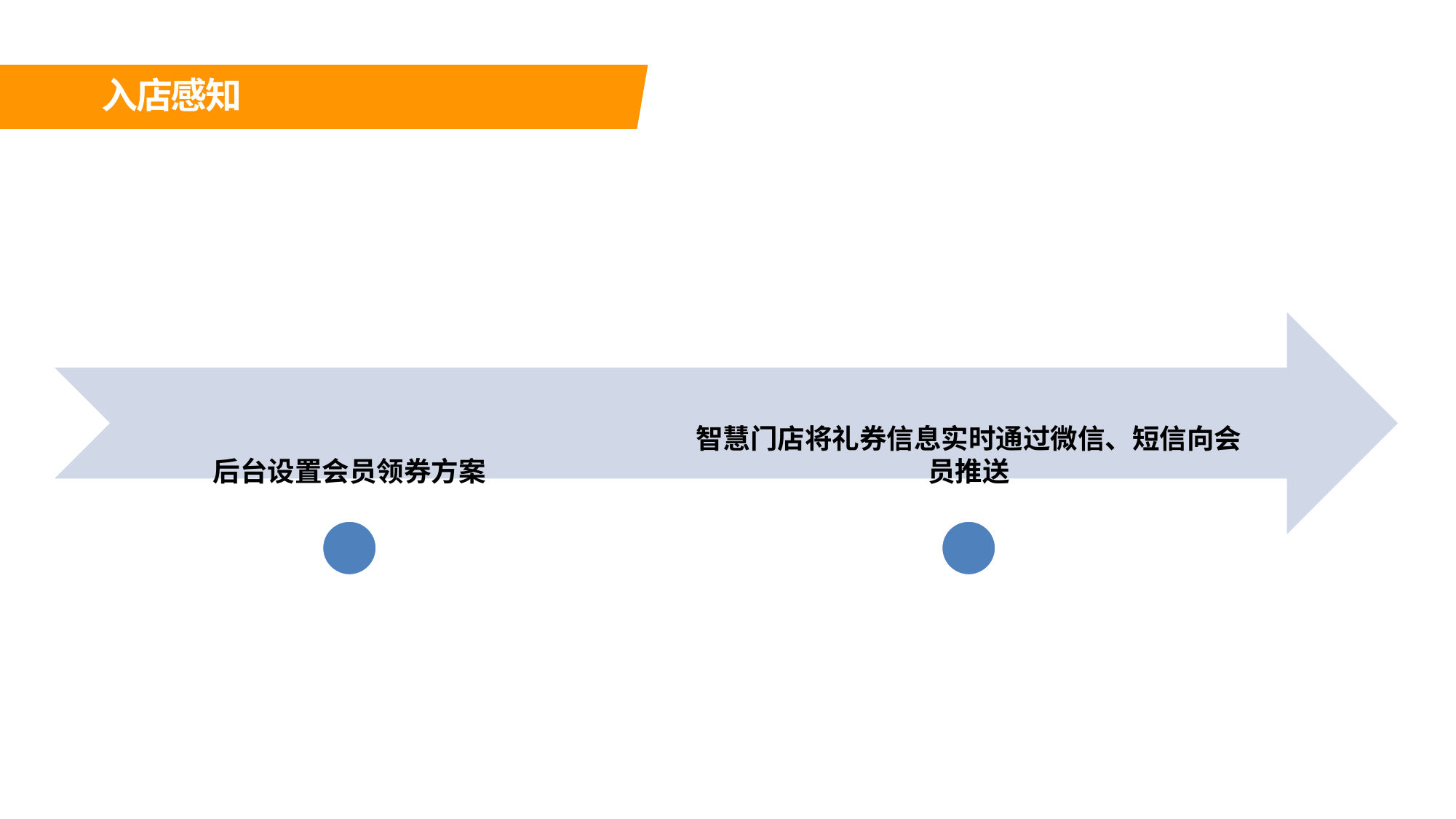

入店感知
后台设置会员领券方案
智慧门店将礼券信息实时通过微信、短信向会员推送